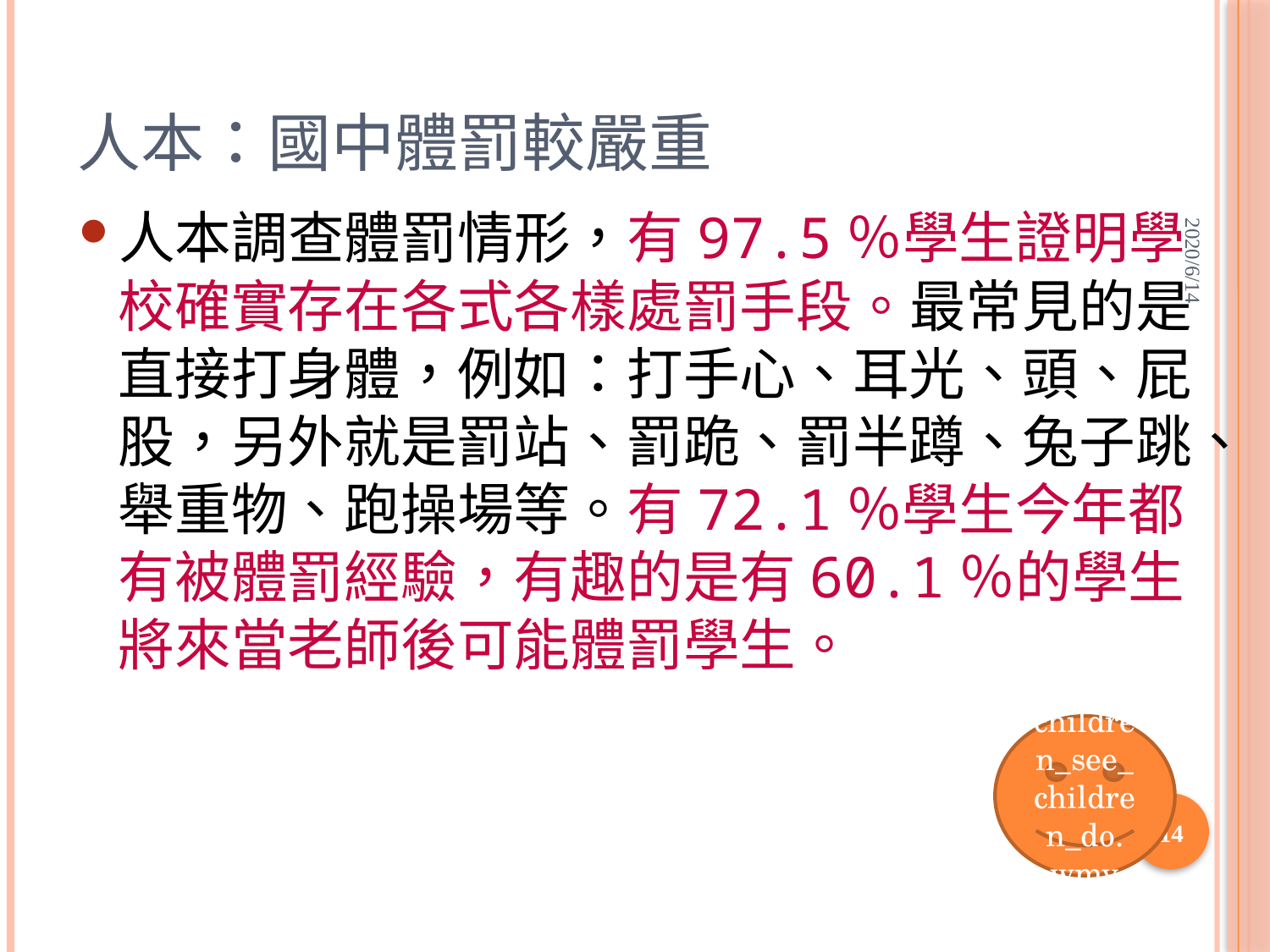

# 人本：國中體罰較嚴重
2020/6/14
人本調查體罰情形，有97.5％學生證明學校確實存在各式各樣處罰手段。最常見的是直接打身體，例如：打手心、耳光、頭、屁股，另外就是罰站、罰跪、罰半蹲、兔子跳、舉重物、跑操場等。有72.1％學生今年都有被體罰經驗，有趣的是有60.1％的學生將來當老師後可能體罰學生。

children_see_children_do.wmv
14